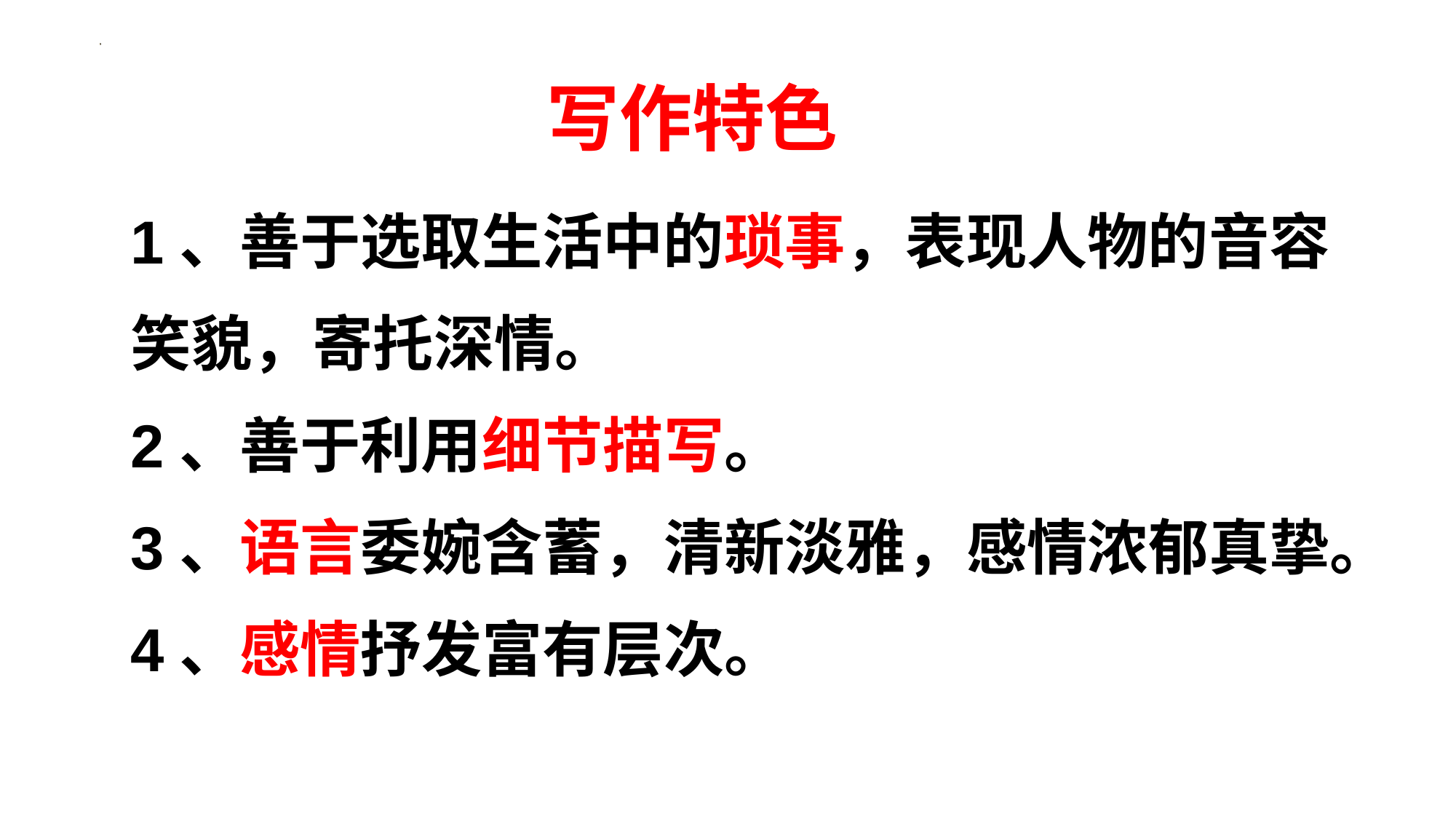

# 写作特色
1、善于选取生活中的琐事，表现人物的音容笑貌，寄托深情。
2、善于利用细节描写。
3、语言委婉含蓄，清新淡雅，感情浓郁真挚。
4、感情抒发富有层次。